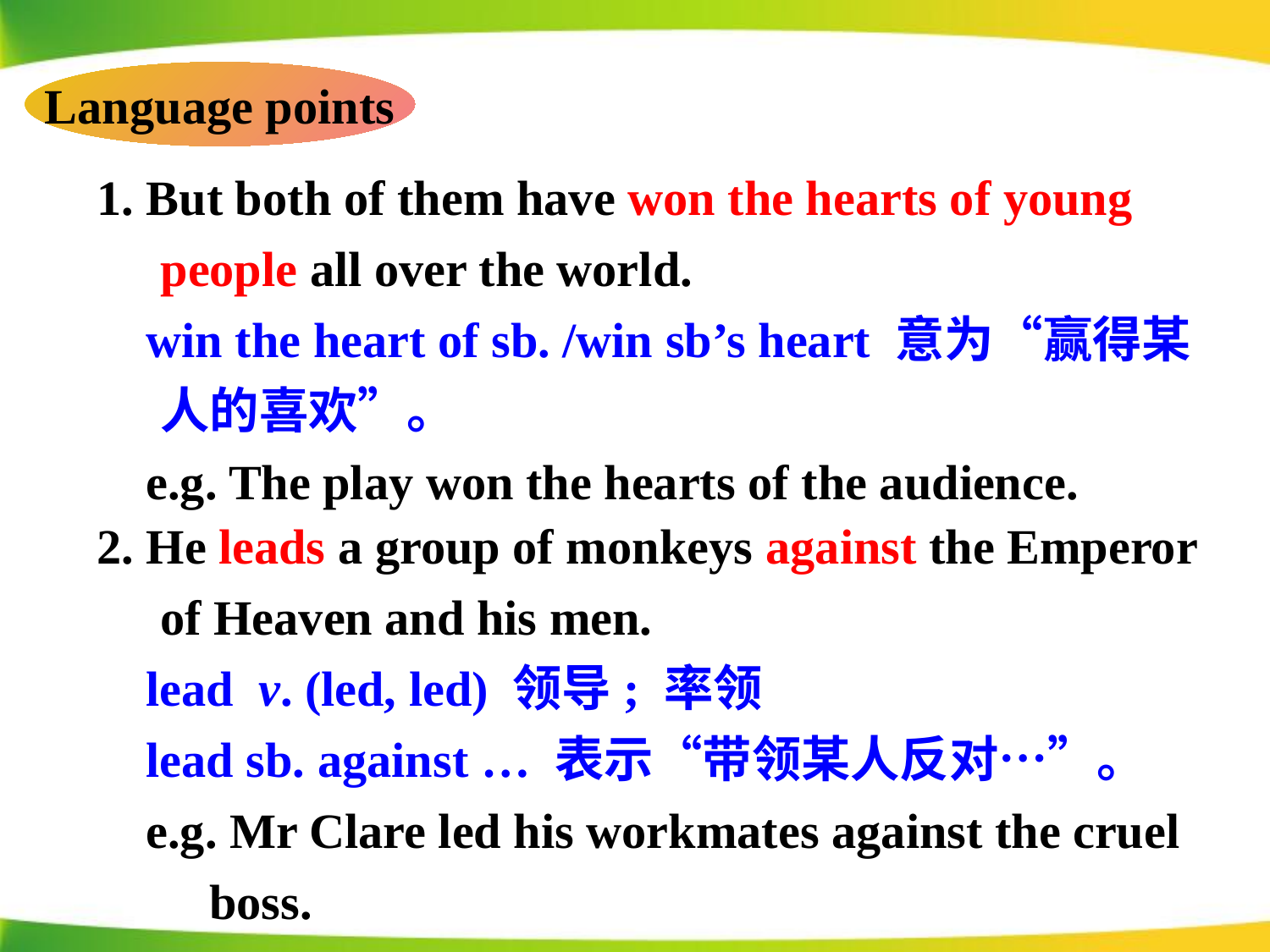

Language points
1. But both of them have won the hearts of young people all over the world.
    win the heart of sb. /win sb’s heart 意为“赢得某人的喜欢”。
    e.g. The play won the hearts of the audience.
2. He leads a group of monkeys against the Emperor of Heaven and his men.
    lead  v. (led, led) 领导; 率领
    lead sb. against … 表示“带领某人反对…”。
    e.g. Mr Clare led his workmates against the cruel      boss.